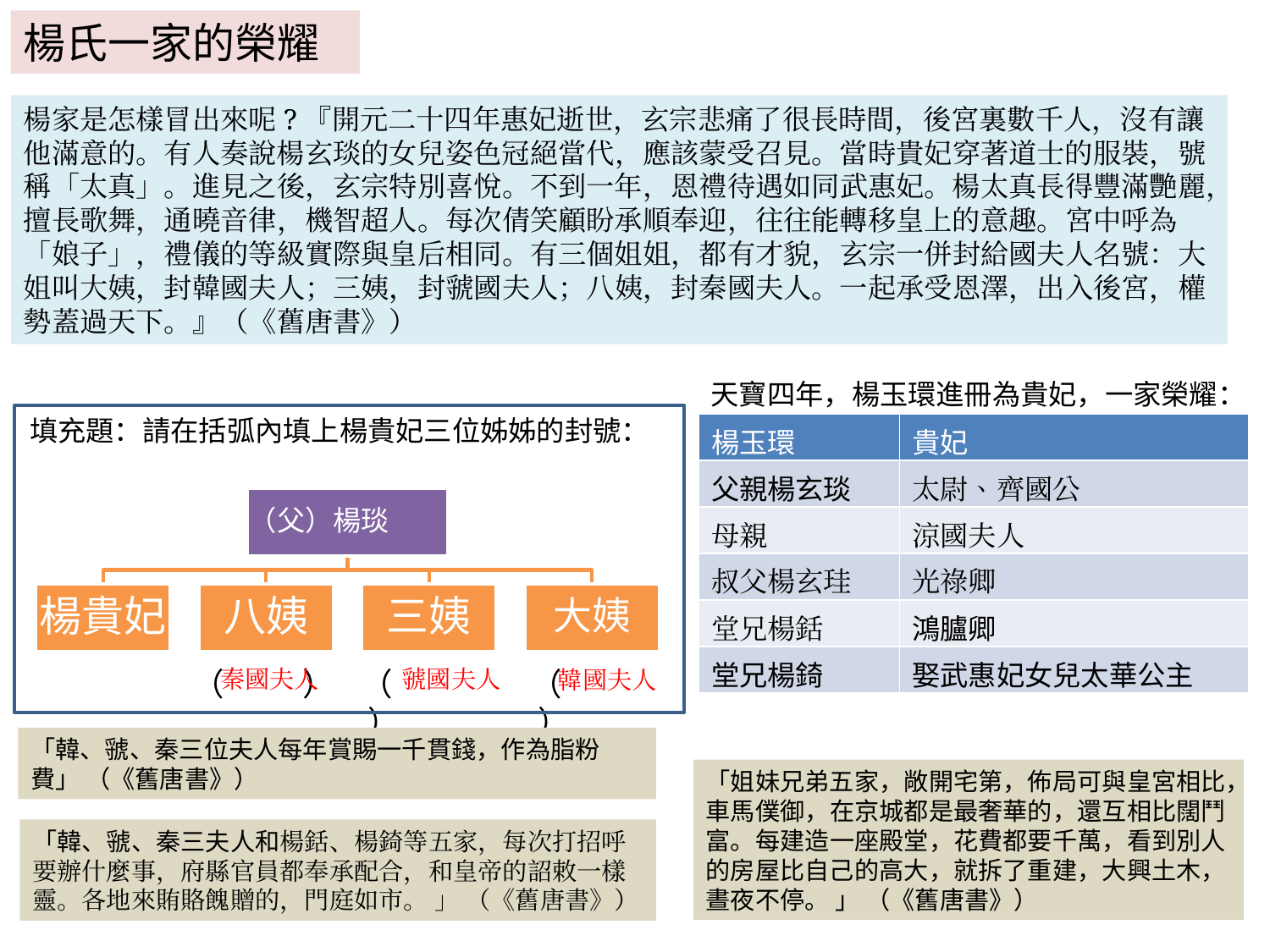

楊氏一家的榮耀
楊家是怎樣冒出來呢?『開元二十四年惠妃逝世，玄宗悲痛了很長時間，後宮裏數千人，沒有讓他滿意的。有人奏說楊玄琰的女兒姿色冠絕當代，應該蒙受召見。當時貴妃穿著道士的服裝，號稱「太真」。進見之後，玄宗特別喜悅。不到一年，恩禮待遇如同武惠妃。楊太真長得豐滿艷麗，擅長歌舞，通曉音律，機智超人。每次倩笑顧盼承順奉迎，往往能轉移皇上的意趣。宮中呼為「娘子」，禮儀的等級實際與皇后相同。有三個姐姐，都有才貌，玄宗一併封給國夫人名號：大姐叫大姨，封韓國夫人；三姨，封虢國夫人；八姨，封秦國夫人。一起承受恩澤，出入後宮，權勢蓋過天下。』（《舊唐書》）
（父）楊琰
楊貴妃
八姨
三姨
大姨
天寶四年，楊玉環進冊為貴妃，一家榮耀：

填充題：請在括弧內填上楊貴妃三位姊姊的封號：
| 楊玉環 | 貴妃 |
| --- | --- |
| 父親楊玄琰 | 太尉、齊國公 |
| 母親 | 涼國夫人 |
| 叔父楊玄珪 | 光祿卿 |
| 堂兄楊銛 | 鴻臚卿 |
| 堂兄楊錡 | 娶武惠妃女兒太華公主 |
（           ）
秦國夫人
（            ）
虢國夫人
（            ）
韓國夫人
「韓、虢、秦三位夫人每年賞賜一千貫錢，作為脂粉費」 （《舊唐書》）
「姐妹兄弟五家，敞開宅第，佈局可與皇宮相比，車馬僕御，在京城都是最奢華的，還互相比闊鬥富。每建造一座殿堂，花費都要千萬，看到別人的房屋比自己的高大，就拆了重建，大興土木，晝夜不停。 」 （《舊唐書》）
「韓、虢、秦三夫人和楊銛、楊錡等五家，每次打招呼要辦什麼事，府縣官員都奉承配合，和皇帝的詔敕一樣靈。各地來賄賂餽贈的，門庭如市。 」 （《舊唐書》）